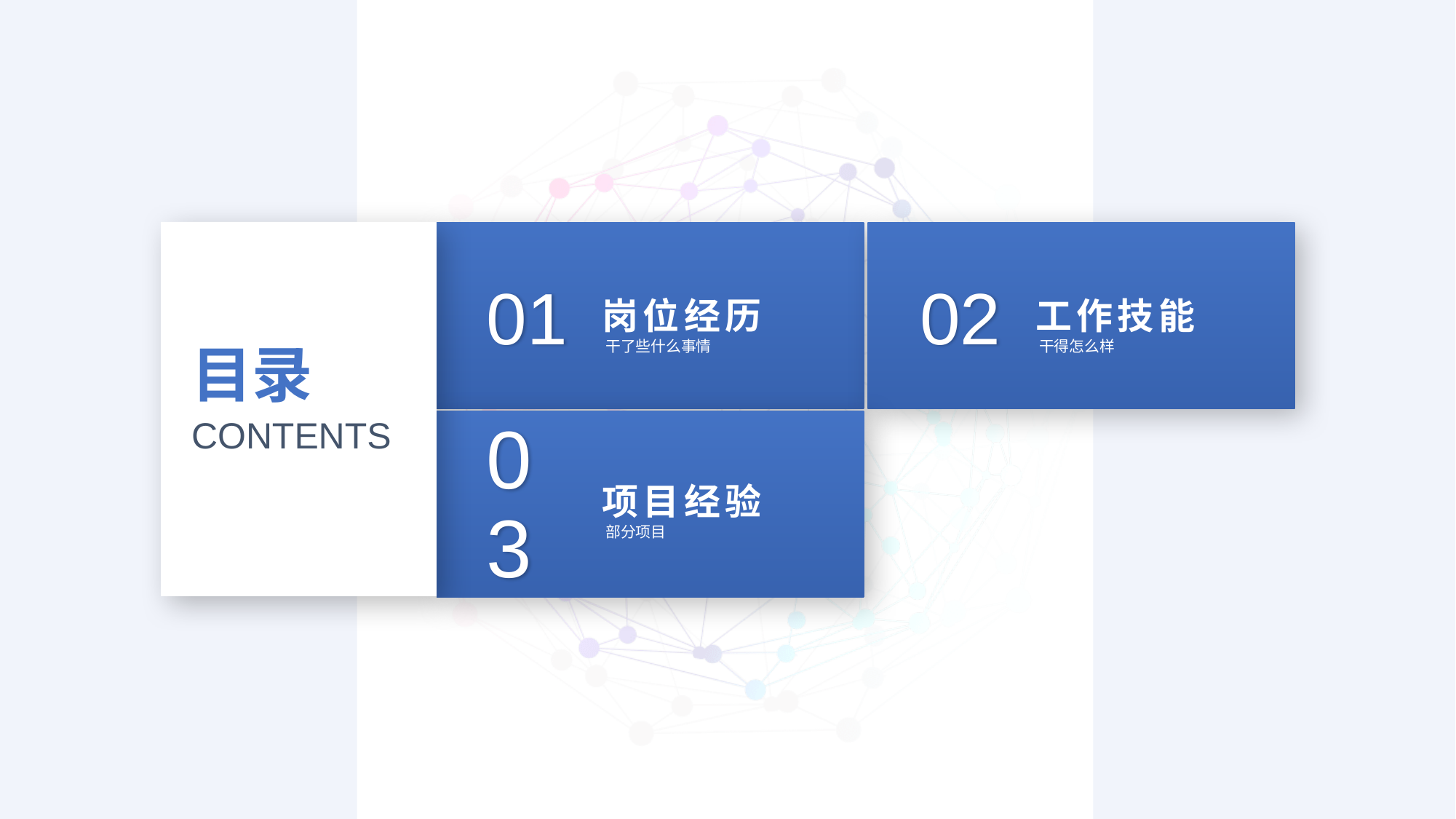

目录
CONTENTS

岗位经历
01
干了些什么事情

工作技能
02
干得怎么样

项目经验
03
部分项目